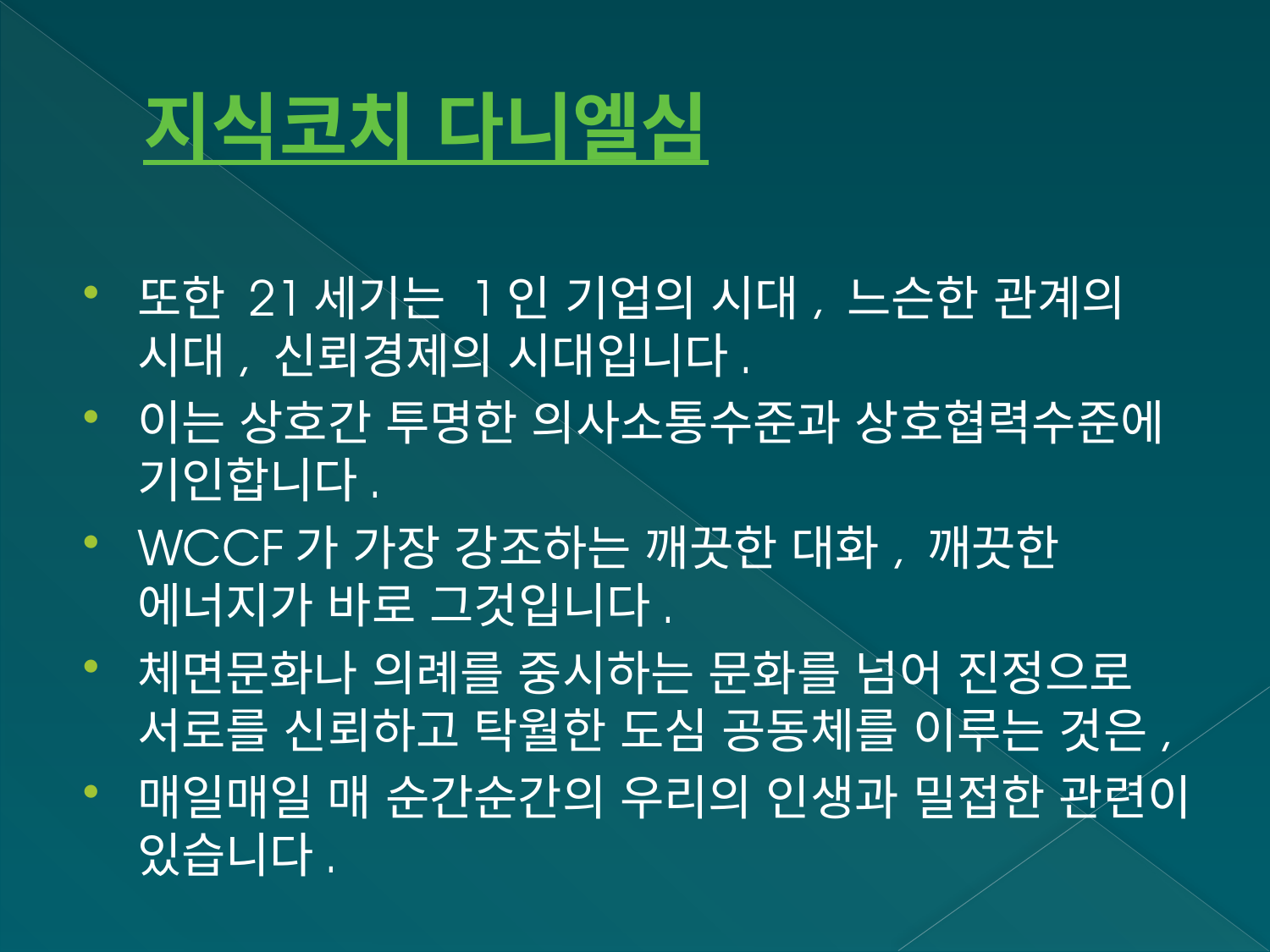

# 지식코치 다니엘심
또한 21세기는 1인 기업의 시대, 느슨한 관계의 시대, 신뢰경제의 시대입니다.
이는 상호간 투명한 의사소통수준과 상호협력수준에 기인합니다.
WCCF가 가장 강조하는 깨끗한 대화, 깨끗한 에너지가 바로 그것입니다.
체면문화나 의례를 중시하는 문화를 넘어 진정으로 서로를 신뢰하고 탁월한 도심 공동체를 이루는 것은,
매일매일 매 순간순간의 우리의 인생과 밀접한 관련이 있습니다.